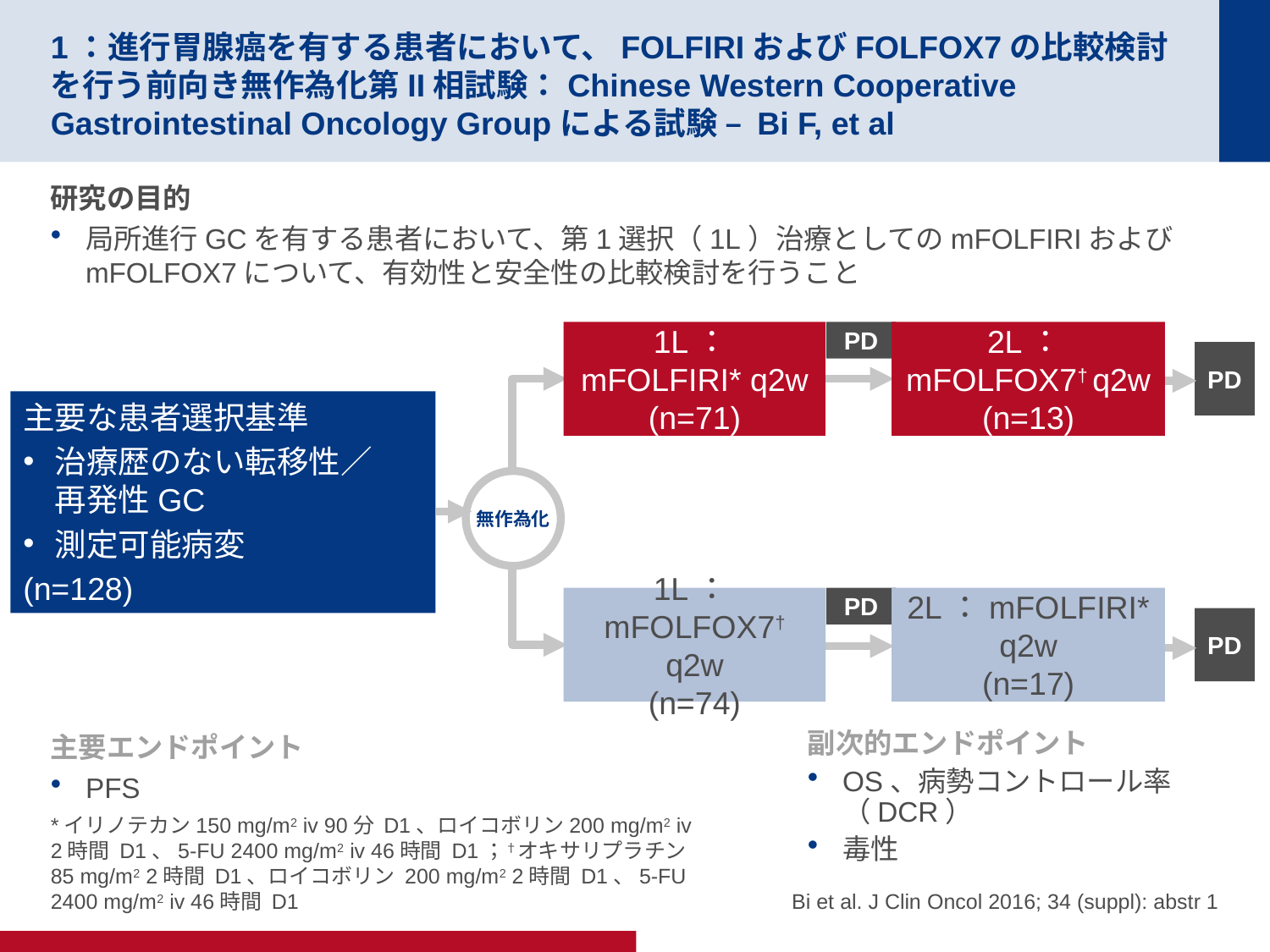

# 1：進行胃腺癌を有する患者において、FOLFIRIおよびFOLFOX7の比較検討を行う前向き無作為化第II相試験：Chinese Western Cooperative Gastrointestinal Oncology Groupによる試験 – Bi F, et al
研究の目的
局所進行GCを有する患者において、第1選択（1L）治療としてのmFOLFIRIおよびmFOLFOX7について、有効性と安全性の比較検討を行うこと
1L：mFOLFIRI* q2w
(n=71)
PD
2L：mFOLFOX7† q2w
(n=13)
PD
主要な患者選択基準
治療歴のない転移性／
再発性GC
測定可能病変
(n=128)
無作為化
1L：mFOLFOX7† q2w
(n=74)
PD
2L：mFOLFIRI*
q2w
(n=17)
PD
主要エンドポイント
PFS

副次的エンドポイント
OS、病勢コントロール率（DCR）
毒性
*イリノテカン150 mg/m2 iv 90分 D1、ロイコボリン200 mg/m2 iv 2時間 D1、5-FU 2400 mg/m2 iv 46時間 D1；†オキサリプラチン85 mg/m2 2時間 D1、ロイコボリン 200 mg/m2 2時間 D1、5-FU 2400 mg/m2 iv 46時間 D1
Bi et al. J Clin Oncol 2016; 34 (suppl): abstr 1